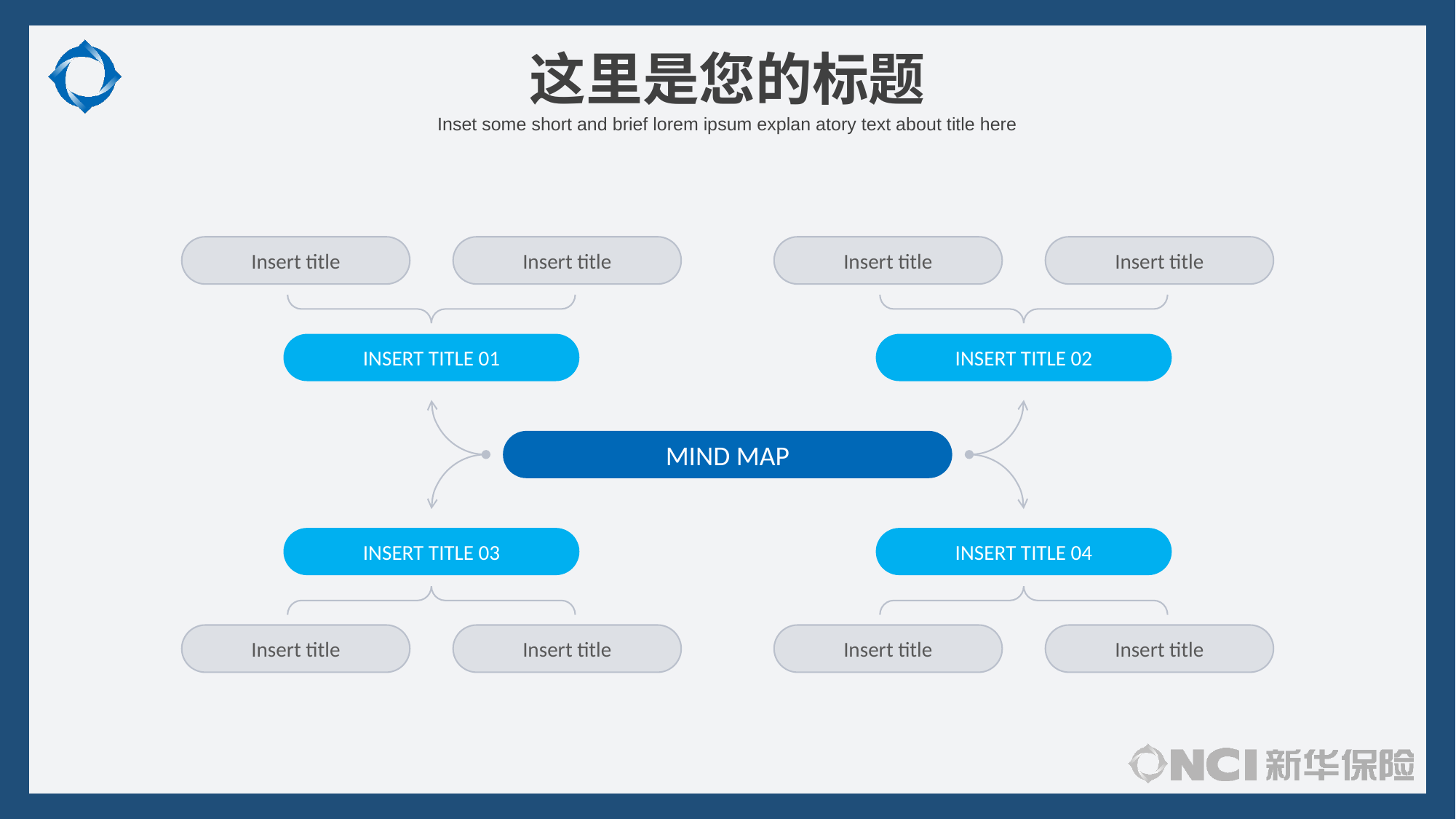

这里是您的标题
Inset some short and brief lorem ipsum explan atory text about title here

Insert title
Insert title
Insert title
Insert title
INSERT TITLE 01
INSERT TITLE 02

MIND MAP

INSERT TITLE 03
INSERT TITLE 04
Insert title
Insert title
Insert title
Insert title